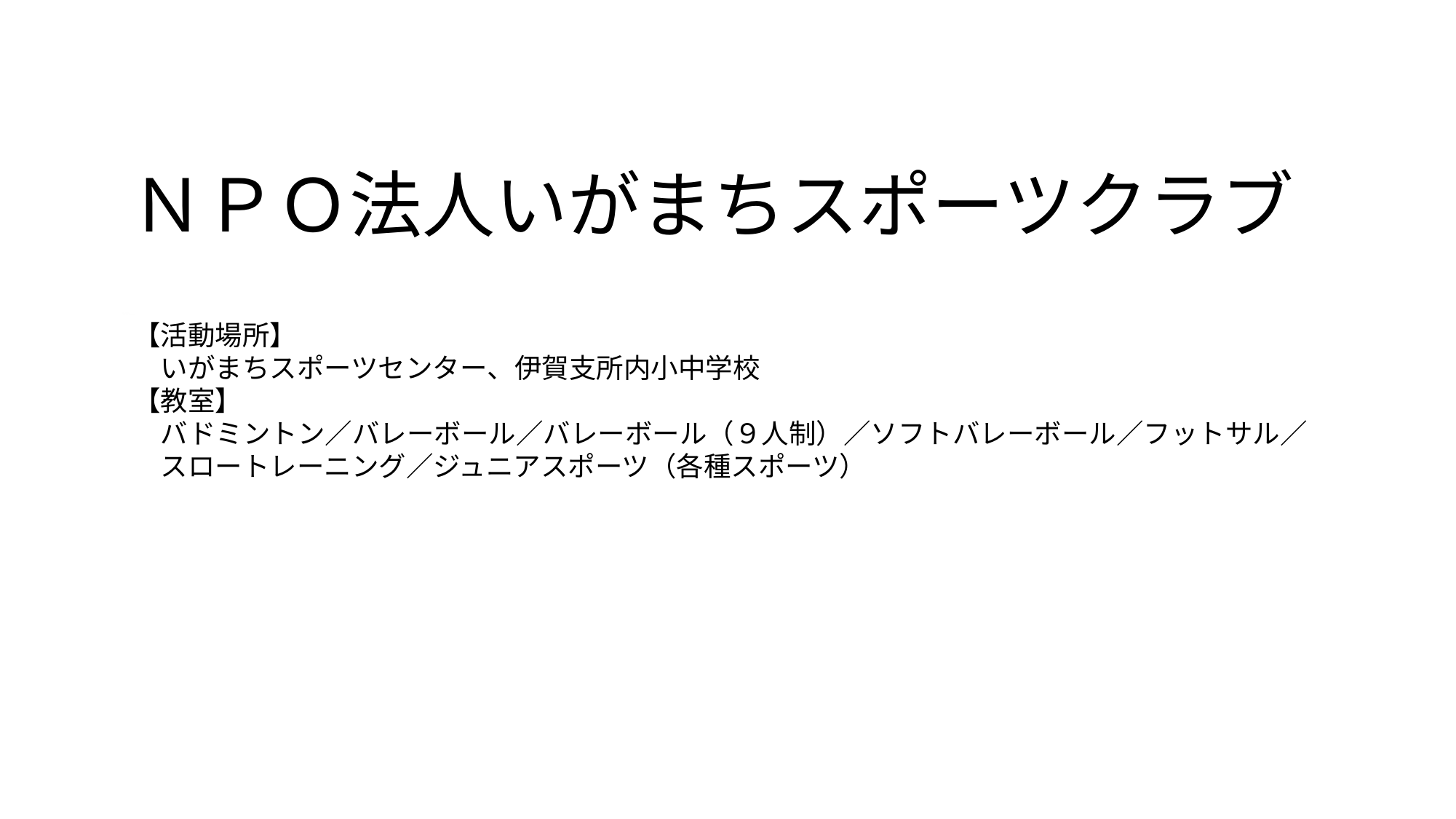

ＮＰＯ法人いがまちスポーツクラブ
【活動場所】
　いがまちスポーツセンター、伊賀支所内小中学校
【教室】
　バドミントン／バレーボール／バレーボール（９人制）／ソフトバレーボール／フットサル／
　スロートレーニング／ジュニアスポーツ（各種スポーツ）